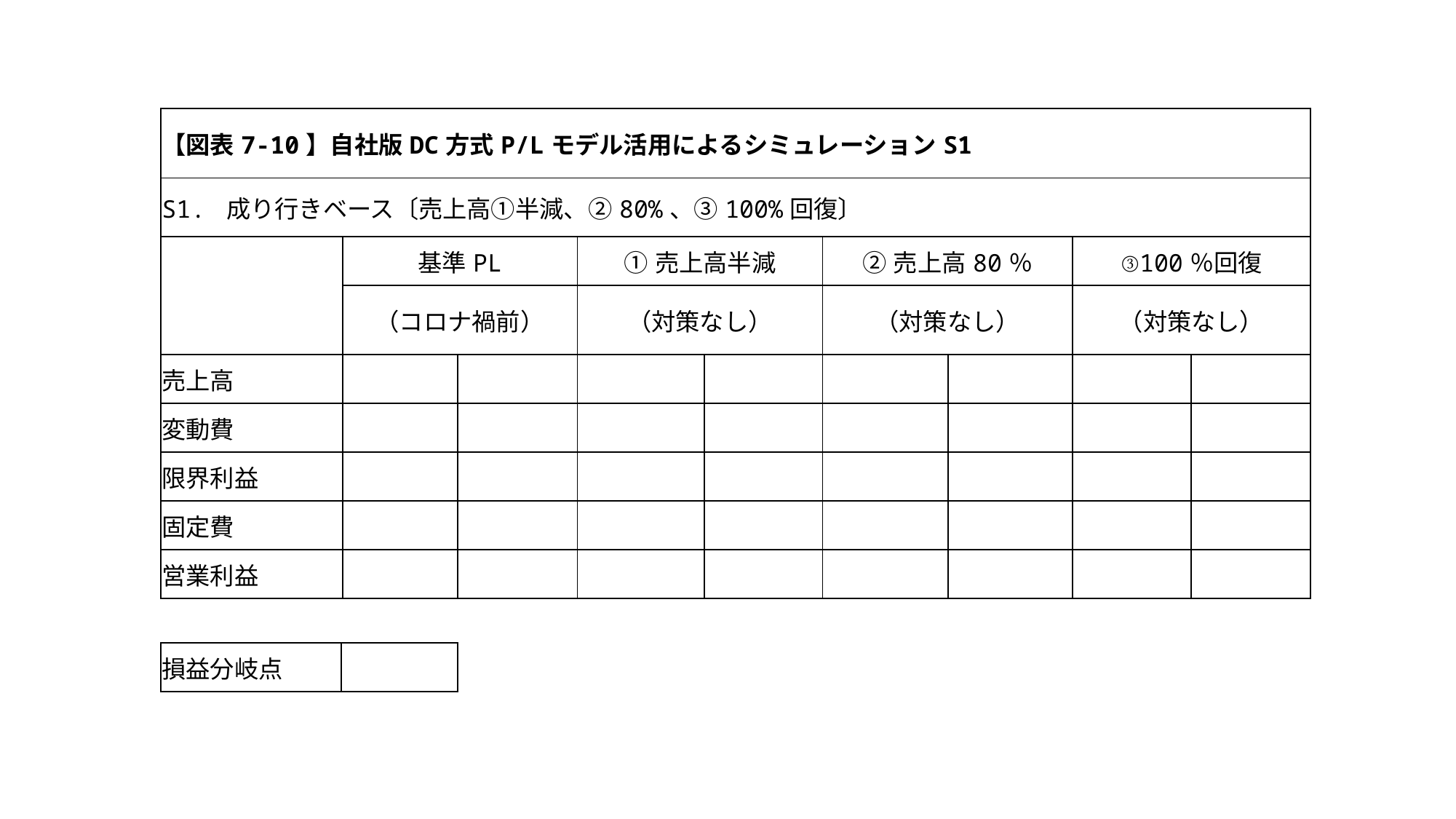

| 【図表7-10】自社版DC方式P/Lモデル活用によるシミュレーションS1 |  |  |  |  |  |  |  |  |
| --- | --- | --- | --- | --- | --- | --- | --- | --- |
| S1. 成り行きベース〔売上高①半減、②80%、③100%回復〕 |  |  |  |  |  |  |  |  |
|  | 基準PL |  | ①売上高半減 |  | ②売上高80％ |  | ③100％回復 |  |
|  | （コロナ禍前） |  | （対策なし） |  | （対策なし） |  | （対策なし） |  |
| 売上高 |  |  |  |  |  |  |  |  |
| 変動費 |  |  |  |  |  |  |  |  |
| 限界利益 |  |  |  |  |  |  |  |  |
| 固定費 |  |  |  |  |  |  |  |  |
| 営業利益 |  |  |  |  |  |  |  |  |
| 損益分岐点 |  |
| --- | --- |